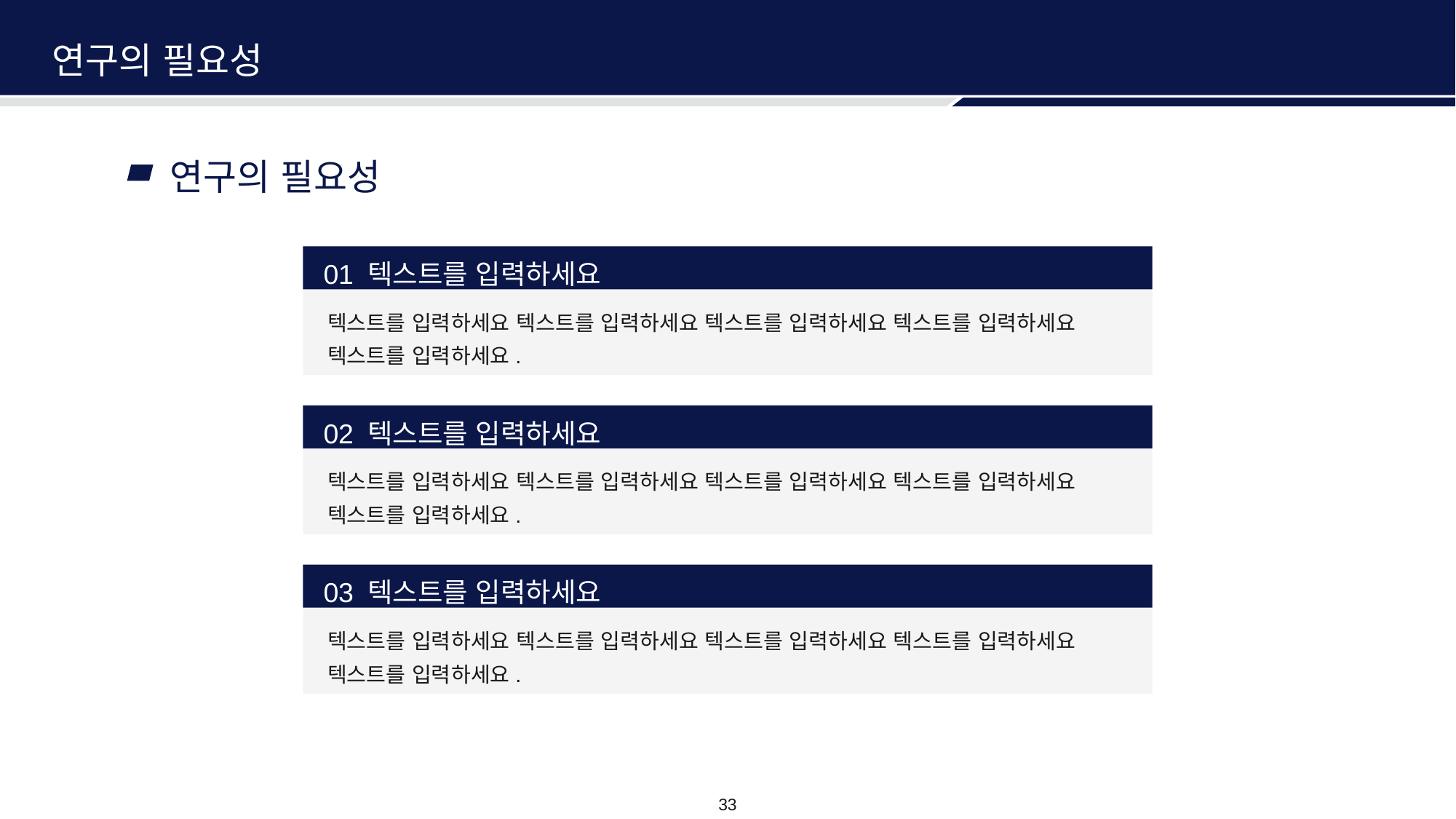

· 오른쪽 상단의 논문주제는 슬라이드마스터에서  변경,  삭제 가능합니다.
연구의 필요성
본문: KoPubWorld돋움체 Light 14pt
강조: KoPubWorld돋움체 Medium 18pt
대주제: KoPubWorld돋움체 Bold 24pt
연구의 필요성

01 텍스트를 입력하세요

텍스트를 입력하세요 텍스트를 입력하세요 텍스트를 입력하세요 텍스트를 입력하세요 텍스트를 입력하세요.
· 폰트는 오른쪽 샘플을 서식복사해서 사용하면 작업이 빠릅니다.
02 텍스트를 입력하세요

텍스트를 입력하세요 텍스트를 입력하세요 텍스트를 입력하세요 텍스트를 입력하세요 텍스트를 입력하세요.
03 텍스트를 입력하세요

텍스트를 입력하세요 텍스트를 입력하세요 텍스트를 입력하세요 텍스트를 입력하세요 텍스트를 입력하세요.
· 기준선 안에  본문 내용을 넣어주세요.